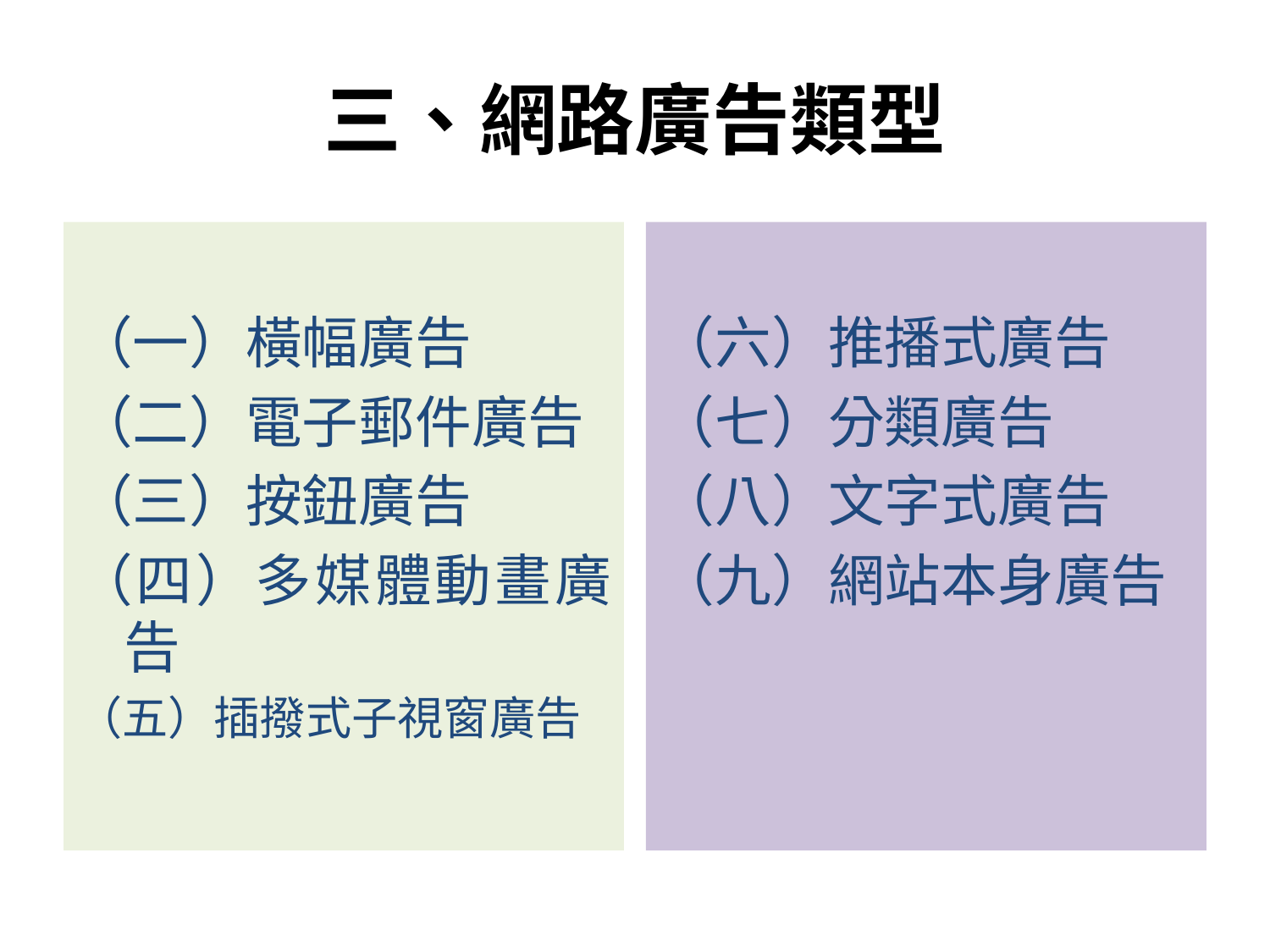

# 三、網路廣告類型

（一）橫幅廣告
（二）電子郵件廣告
（三）按鈕廣告
（四）多媒體動畫廣告
（五）插撥式子視窗廣告

（六）推播式廣告
（七）分類廣告
（八）文字式廣告
（九）網站本身廣告